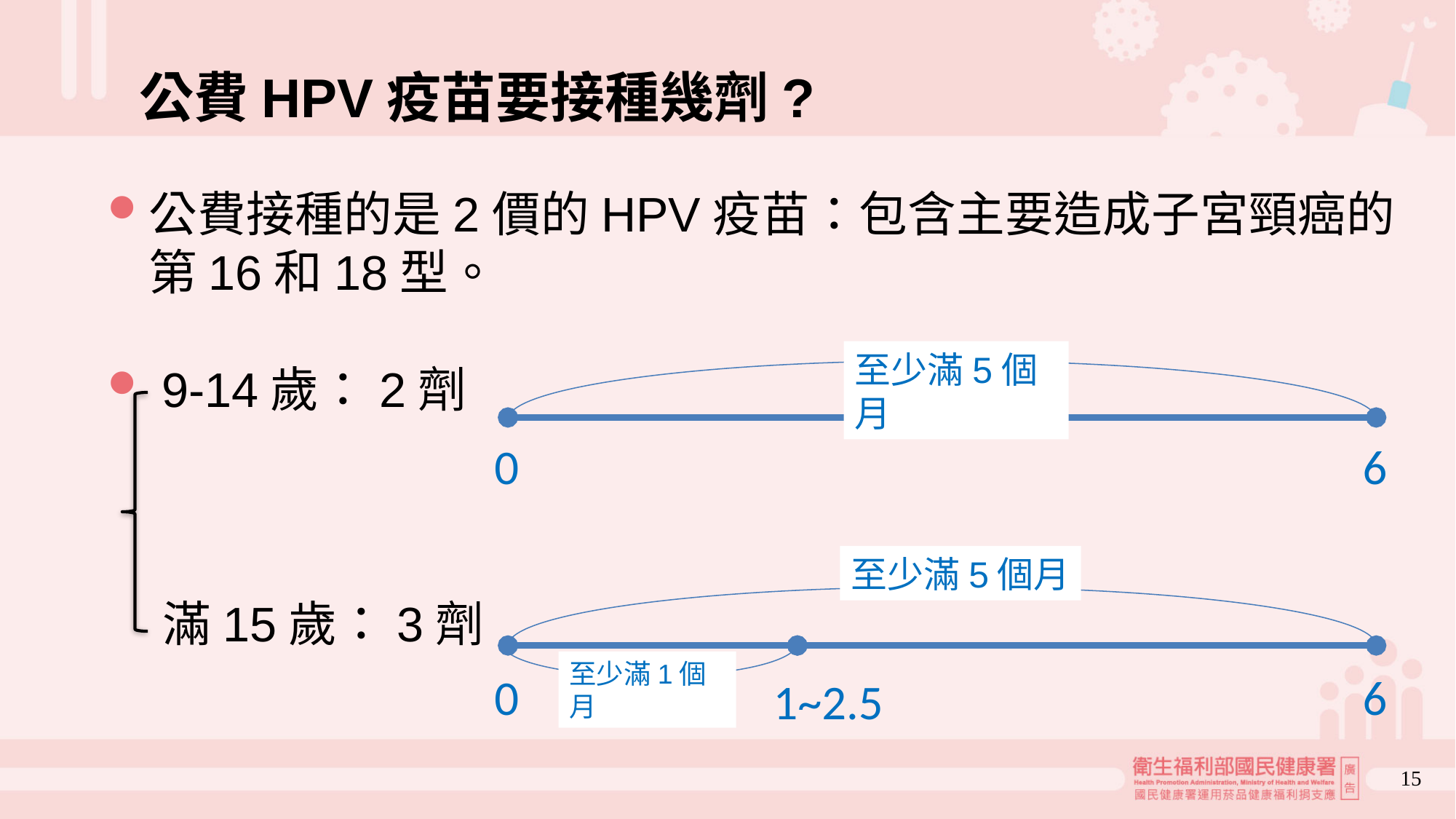

# 公費HPV疫苗要接種幾劑?

公費接種的是2價的HPV疫苗：包含主要造成子宮頸癌的第16和18型。

 9-14歲：2劑

    滿15歲：3劑

至少滿5個月

0
6

至少滿1個月
0
6
1~2.5

至少滿5個月
15